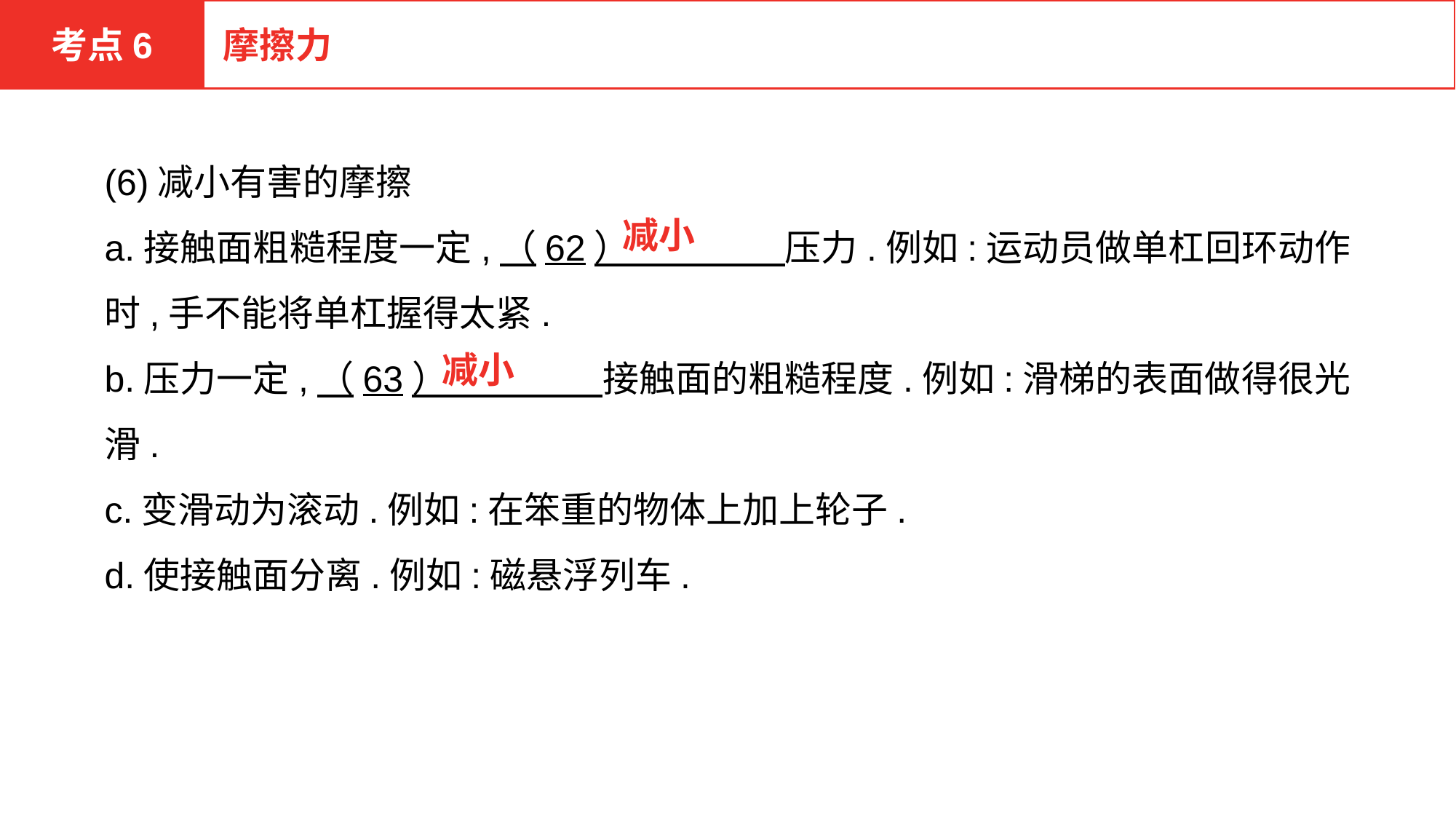

考点6
摩擦力
(6)减小有害的摩擦
a.接触面粗糙程度一定,（62）　　 　　压力.例如:运动员做单杠回环动作时,手不能将单杠握得太紧.
b.压力一定,（63）　　 　　接触面的粗糙程度.例如:滑梯的表面做得很光滑.
c.变滑动为滚动.例如:在笨重的物体上加上轮子.
d.使接触面分离.例如:磁悬浮列车.
减小
减小